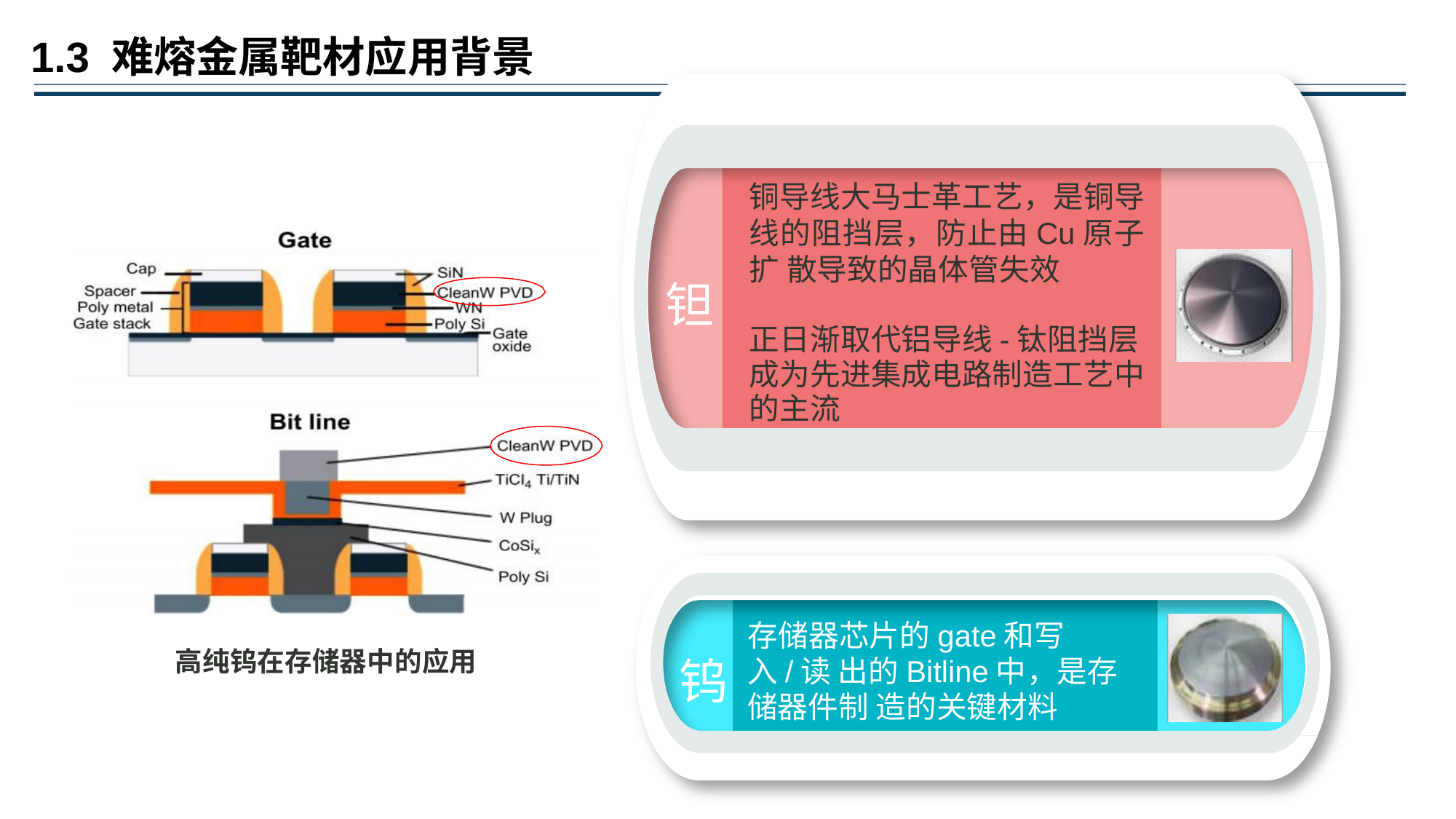

1.3 难熔金属靶材应用背景

铜导线大马士革工艺，是铜导 线的阻挡层，防止由Cu原子扩 散导致的晶体管失效
钽

正日渐取代铝导线-钛阻挡层 成为先进集成电路制造工艺中 的主流

存储器芯片的gate和写入/读 出的Bitline中，是存储器件制 造的关键材料
高纯钨在存储器中的应用
钨